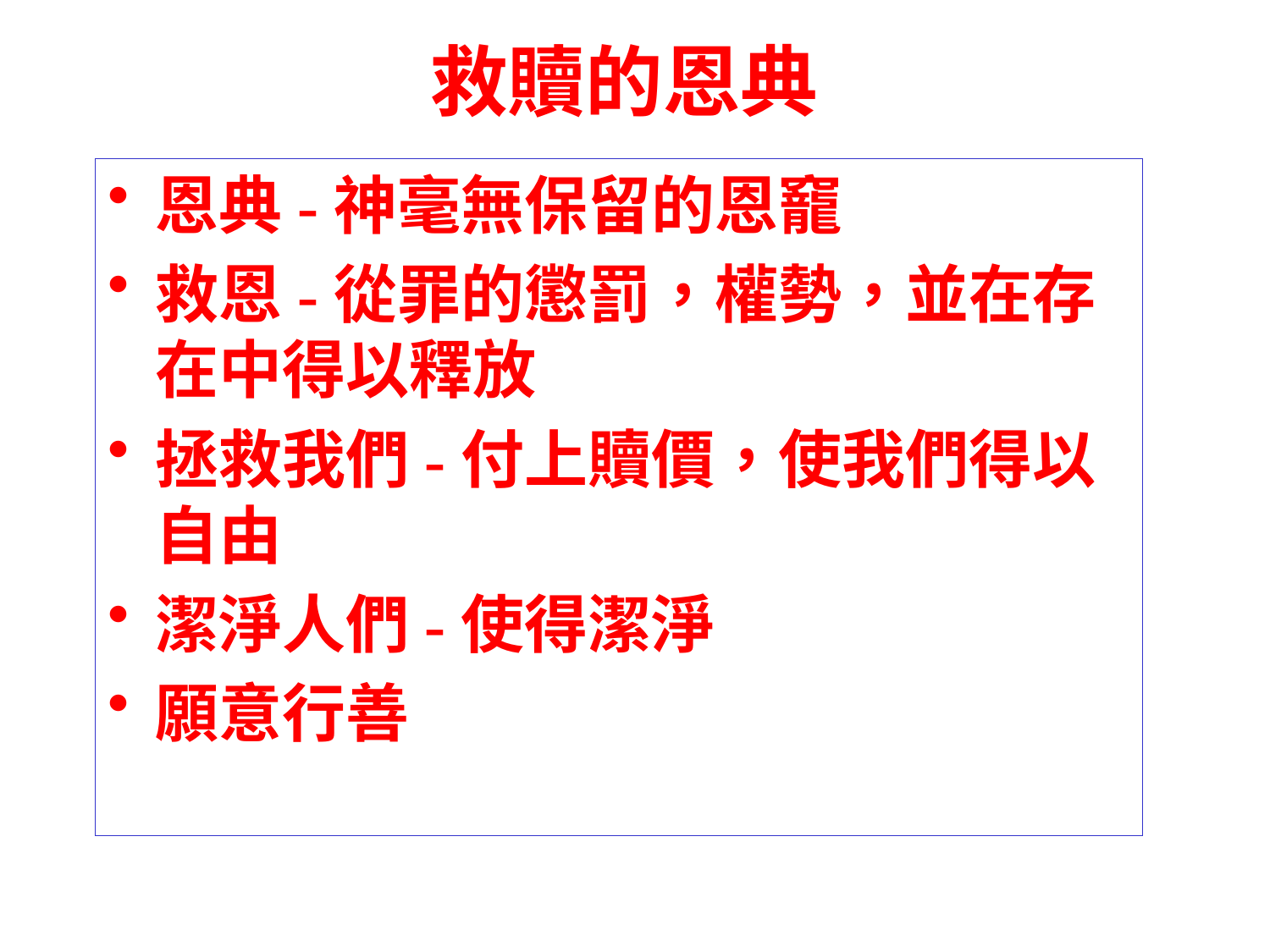

# 救贖的恩典
恩典-神毫無保留的恩竉
救恩-從罪的懲罰，權勢，並在存在中得以釋放
拯救我們-付上贖價，使我們得以自由
潔淨人們-使得潔淨
願意行善